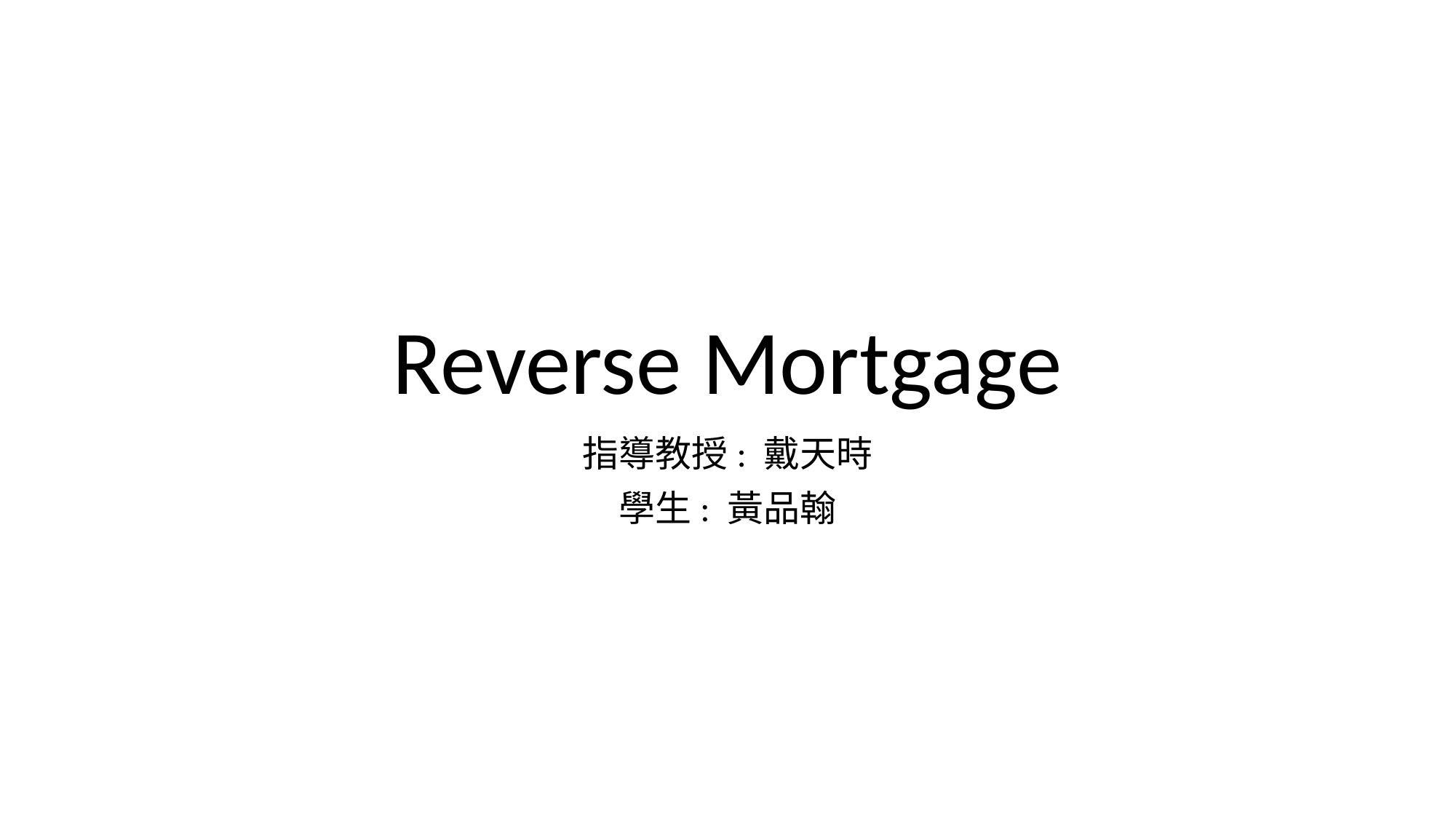

# Reverse Mortgage
指導教授: 戴天時
學生: 黃品翰